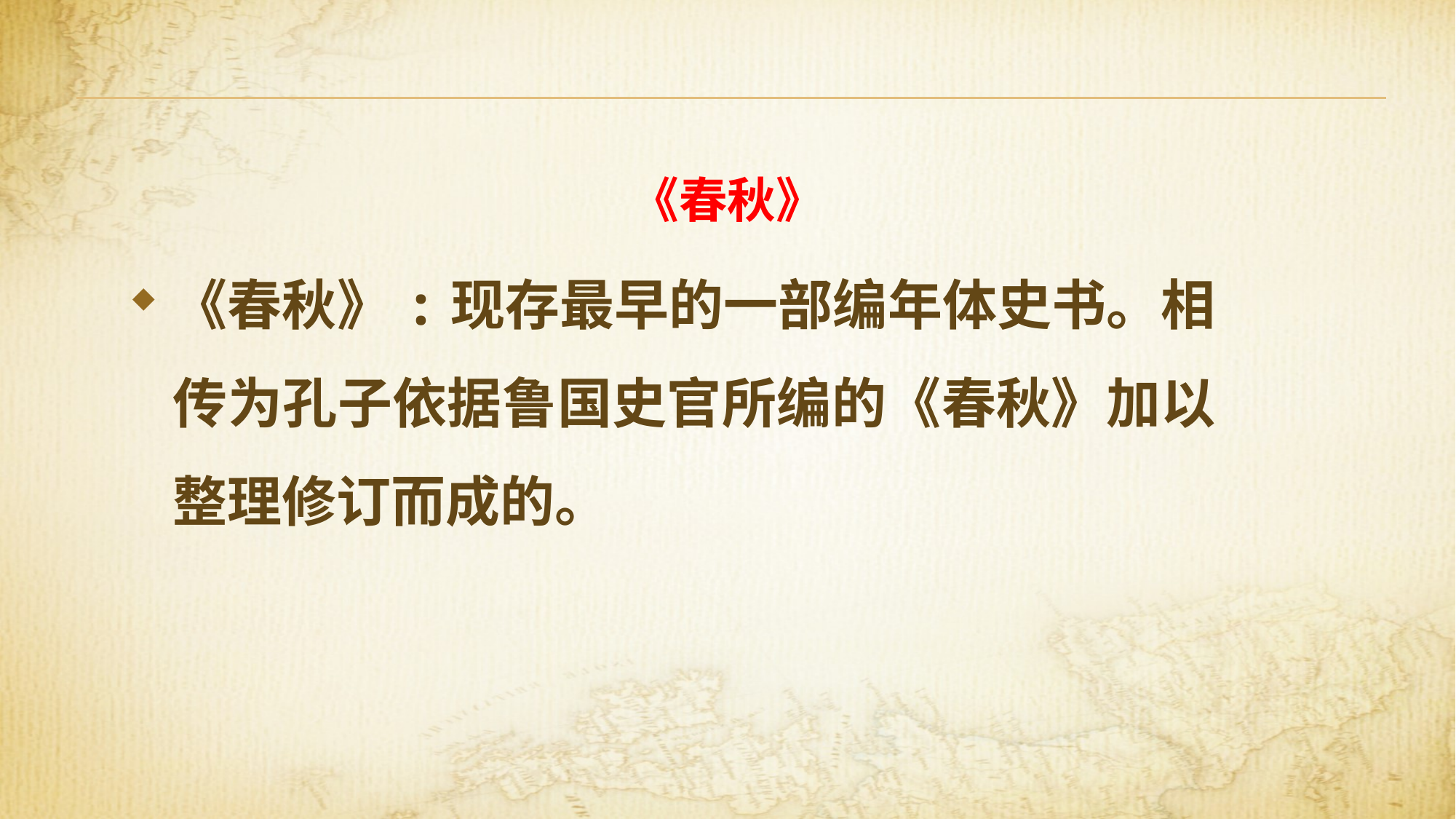

# 《春秋》
《春秋》:现存最早的一部编年体史书。相传为孔子依据鲁国史官所编的《春秋》加以整理修订而成的。